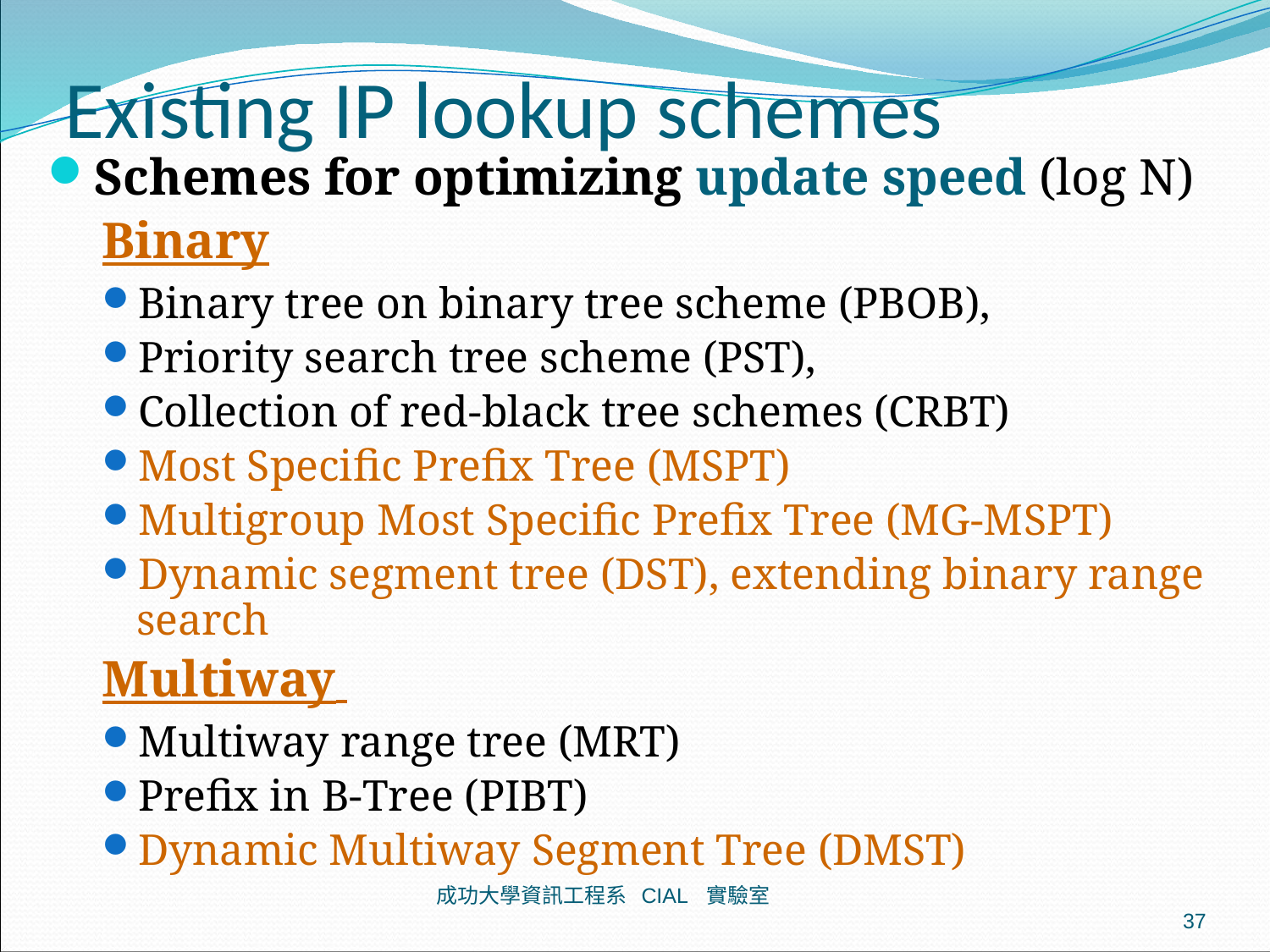

# Existing IP lookup schemes
Schemes for optimizing update speed (log N)
Binary
Binary tree on binary tree scheme (PBOB),
Priority search tree scheme (PST),
Collection of red-black tree schemes (CRBT)
Most Specific Prefix Tree (MSPT)
Multigroup Most Specific Prefix Tree (MG-MSPT)
Dynamic segment tree (DST), extending binary range search
Multiway
Multiway range tree (MRT)
Prefix in B-Tree (PIBT)
Dynamic Multiway Segment Tree (DMST)
成功大學資訊工程系  CIAL 實驗室

37